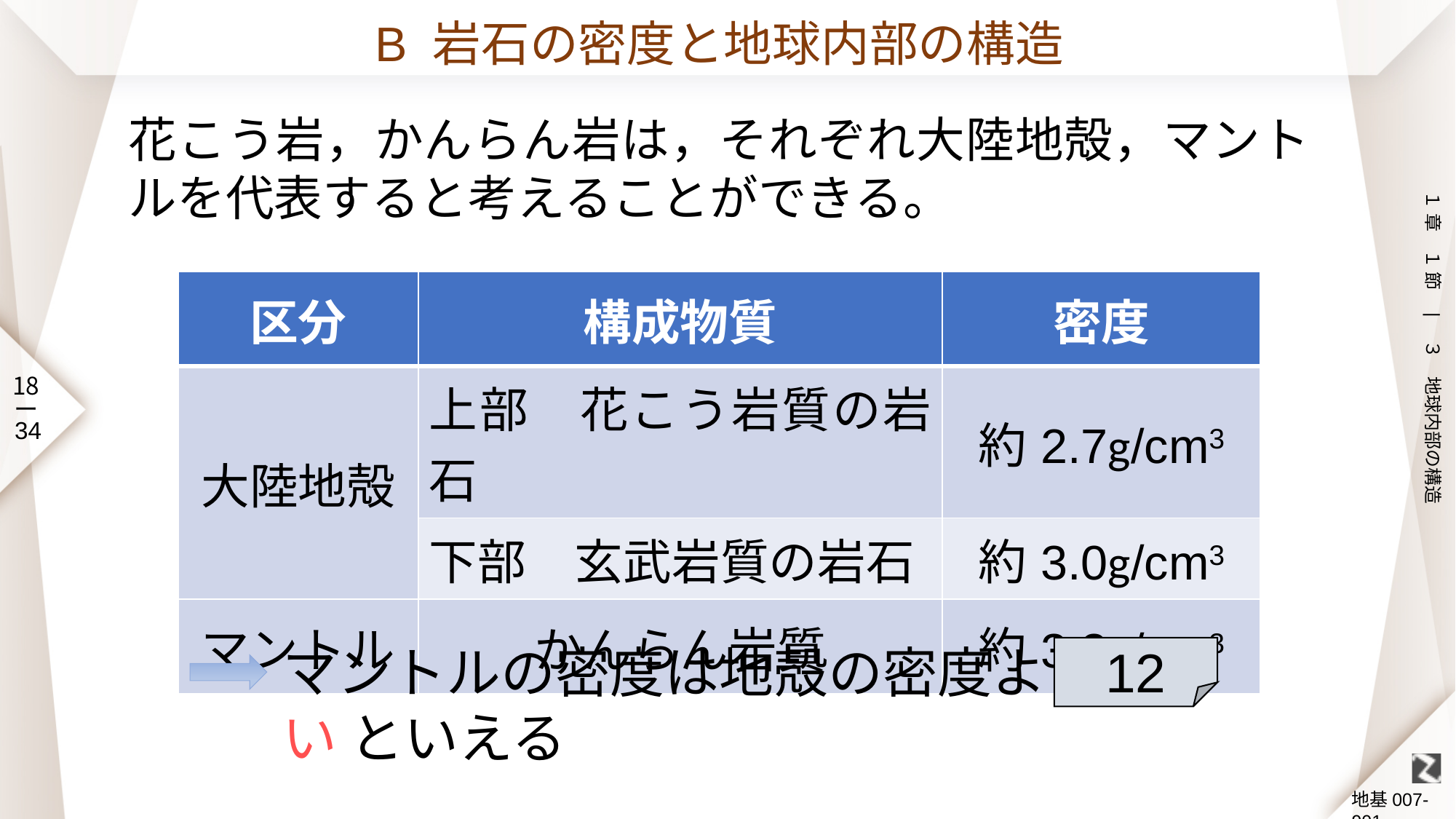

# B 岩石の密度と地球内部の構造
花こう岩，かんらん岩は，それぞれ大陸地殻，マントルを代表すると考えることができる。
| 区分 | 構成物質 | 密度 |
| --- | --- | --- |
| 大陸地殻 | 上部　花こう岩質の岩石 | 約2.7g/cm3 |
|  | 下部　玄武岩質の岩石 | 約3.0g/cm3 |
| マントル | かんらん岩質 | 約3.3g/cm3 |
マントルの密度は地殻の密度より 大きい といえる
12